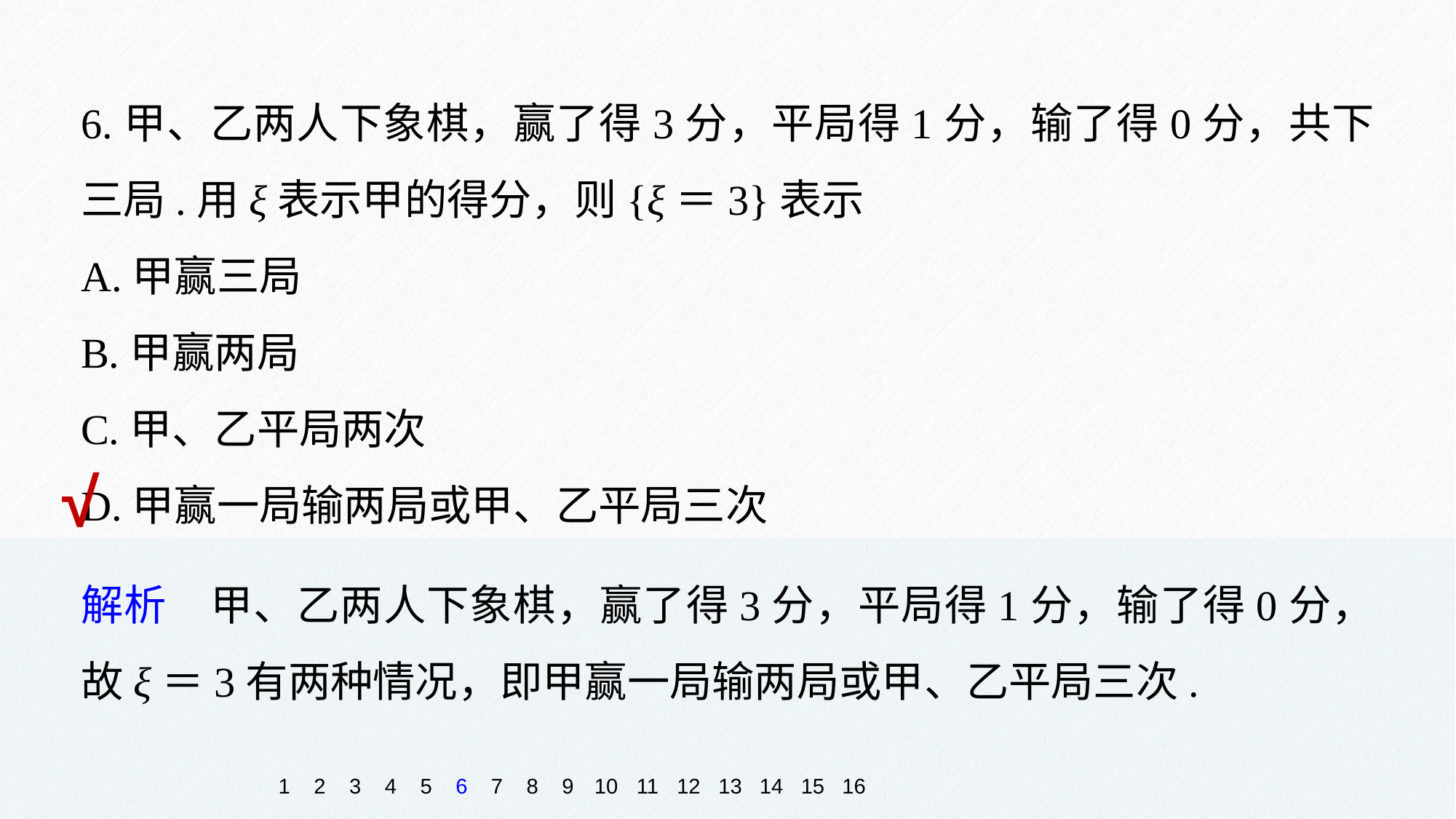

6.甲、乙两人下象棋，赢了得3分，平局得1分，输了得0分，共下三局.用ξ表示甲的得分，则{ξ＝3}表示
A.甲赢三局
B.甲赢两局
C.甲、乙平局两次
D.甲赢一局输两局或甲、乙平局三次
√
解析　甲、乙两人下象棋，赢了得3分，平局得1分，输了得0分，故ξ＝3有两种情况，即甲赢一局输两局或甲、乙平局三次.
1
2
3
4
5
6
7
8
9
10
11
12
13
14
15
16